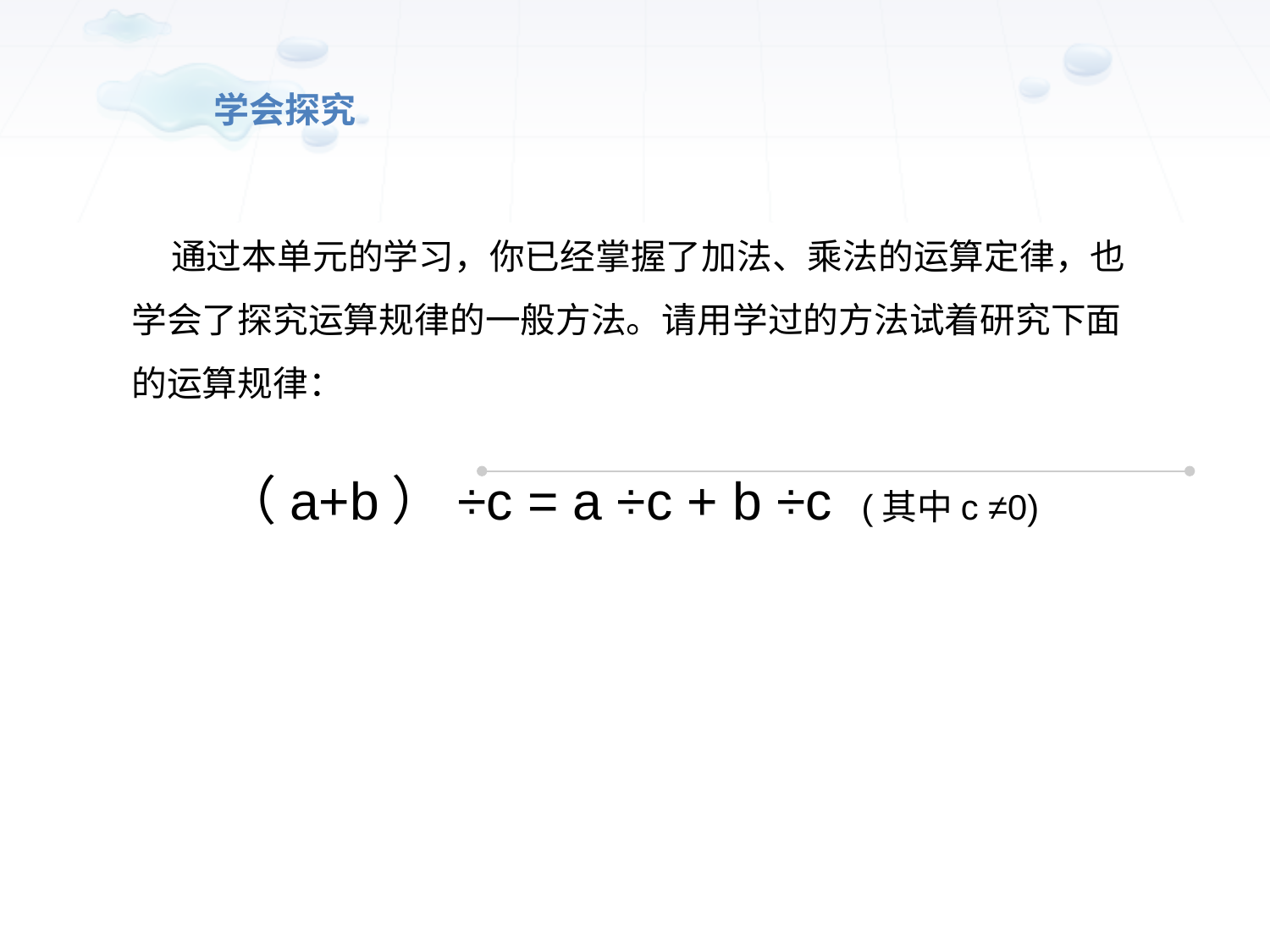

# 学会探究
    通过本单元的学习，你已经掌握了加法、乘法的运算定律，也学会了探究运算规律的一般方法。请用学过的方法试着研究下面的运算规律：
（a+b）÷c = a ÷c + b ÷c  (其中c ≠0)